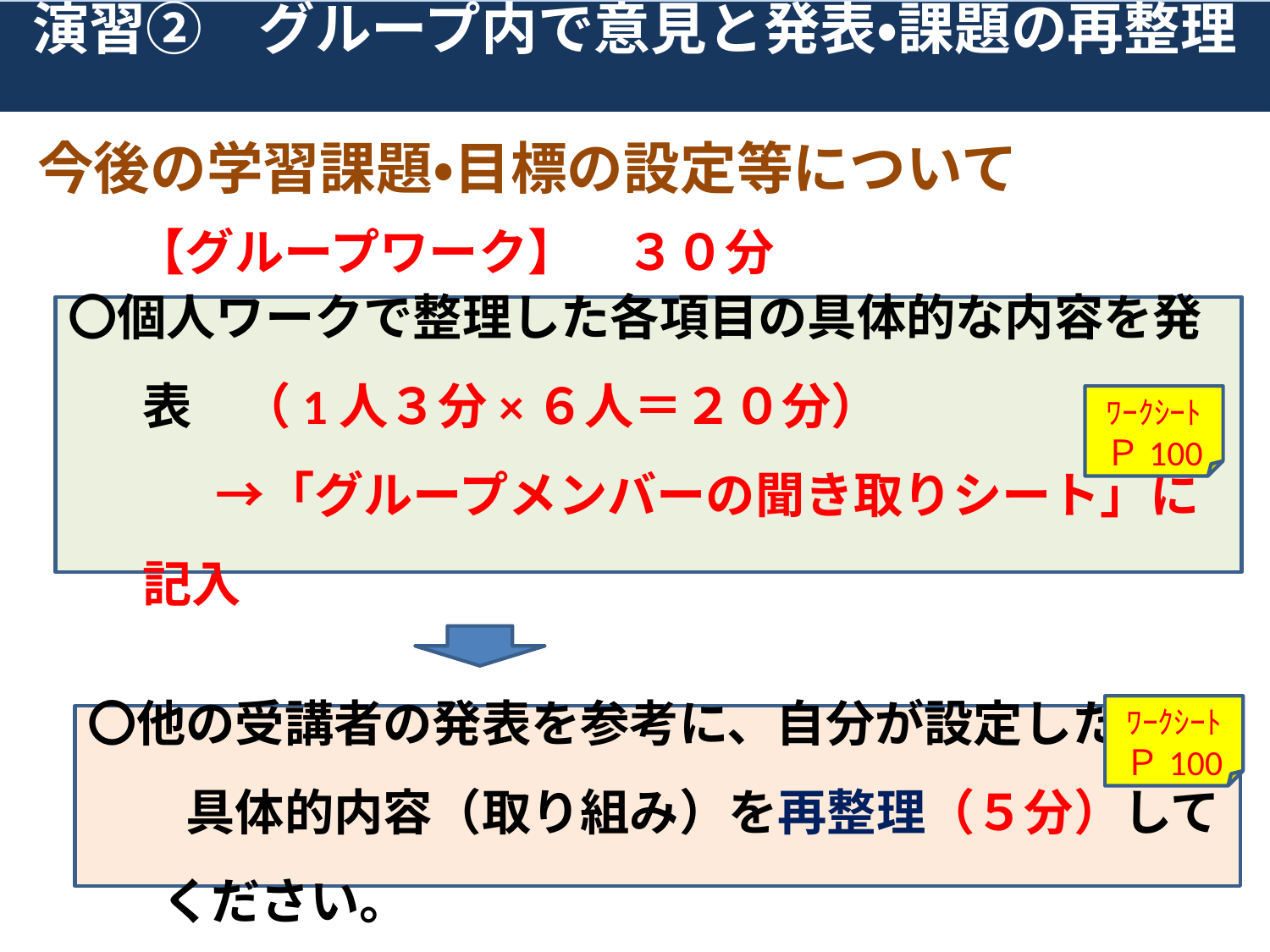

# 研修全体の振り返り
演習②　グループ内で意見と発表・課題の再整理
今後の学習課題・目標の設定等について

　　【グループワーク】　３０分

〇個人ワークで整理した各項目の具体的な内容を発表　（1人３分×６人＝２０分）
　　　→「グループメンバーの聞き取りシート」に記入
ﾜｰｸｼｰﾄ
Ｐ100

ﾜｰｸｼｰﾄ
Ｐ100
〇他の受講者の発表を参考に、自分が設定した
　　具体的内容（取り組み）を再整理（５分）してください。